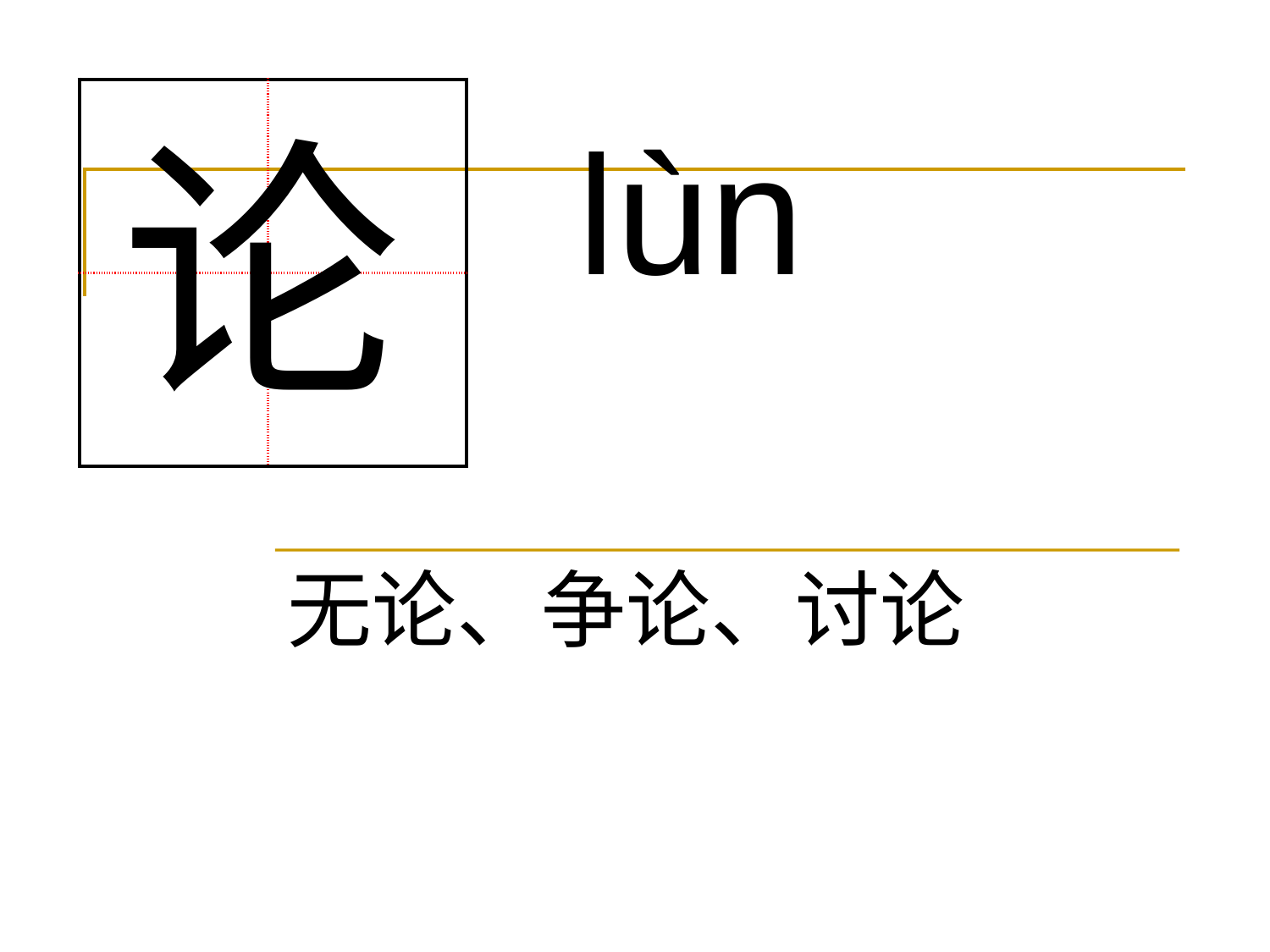

|  |  |
| --- | --- |
|  |  |
论
lùn
#
无论、争论、讨论